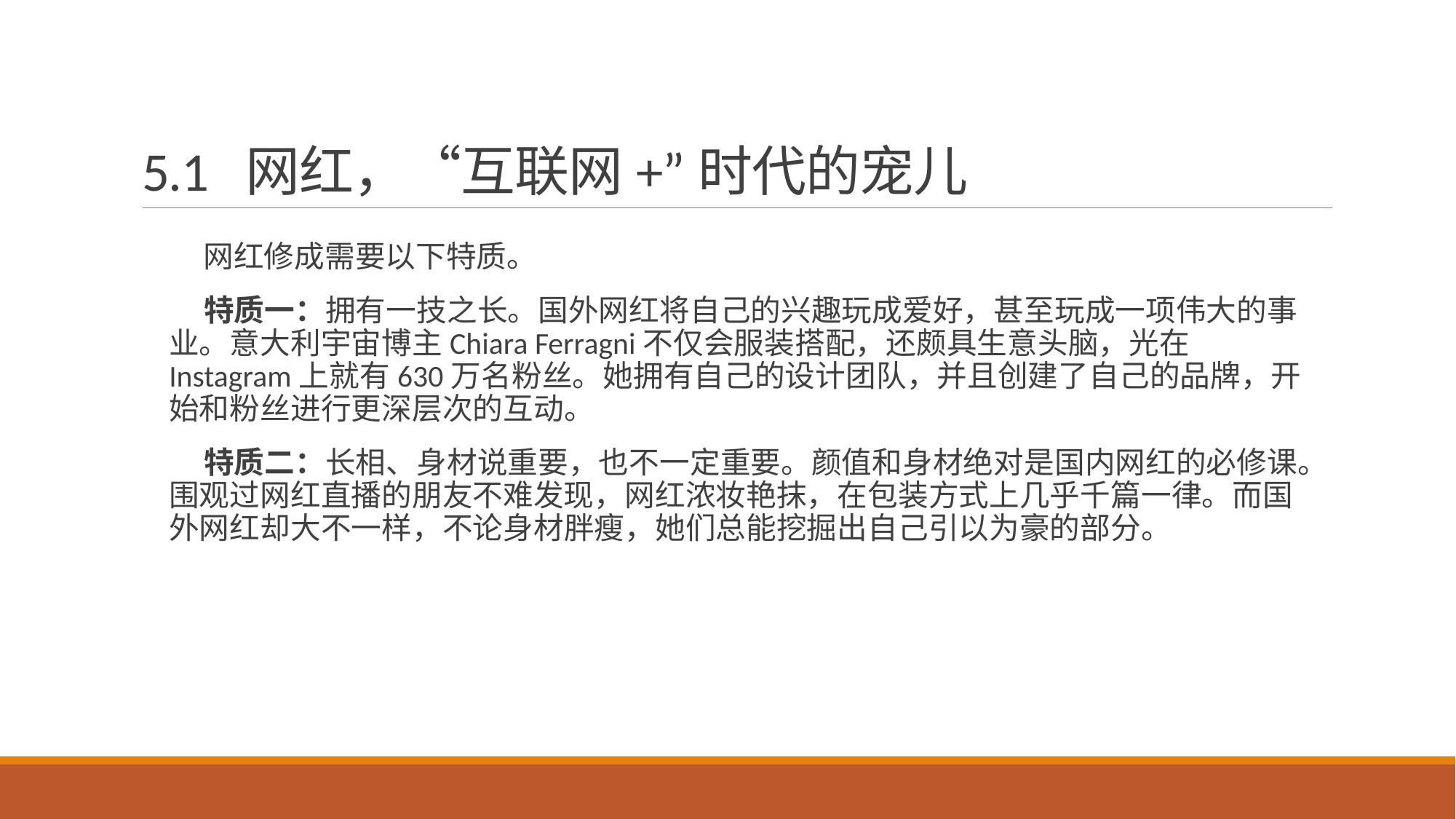

# 5.1  网红，“互联网+”时代的宠儿
    网红修成需要以下特质。
    特质一：拥有一技之长。国外网红将自己的兴趣玩成爱好，甚至玩成一项伟大的事业。意大利宇宙博主Chiara Ferragni不仅会服装搭配，还颇具生意头脑，光在Instagram上就有630万名粉丝。她拥有自己的设计团队，并且创建了自己的品牌，开始和粉丝进行更深层次的互动。
    特质二：长相、身材说重要，也不一定重要。颜值和身材绝对是国内网红的必修课。围观过网红直播的朋友不难发现，网红浓妆艳抹，在包装方式上几乎千篇一律。而国外网红却大不一样，不论身材胖瘦，她们总能挖掘出自己引以为豪的部分。